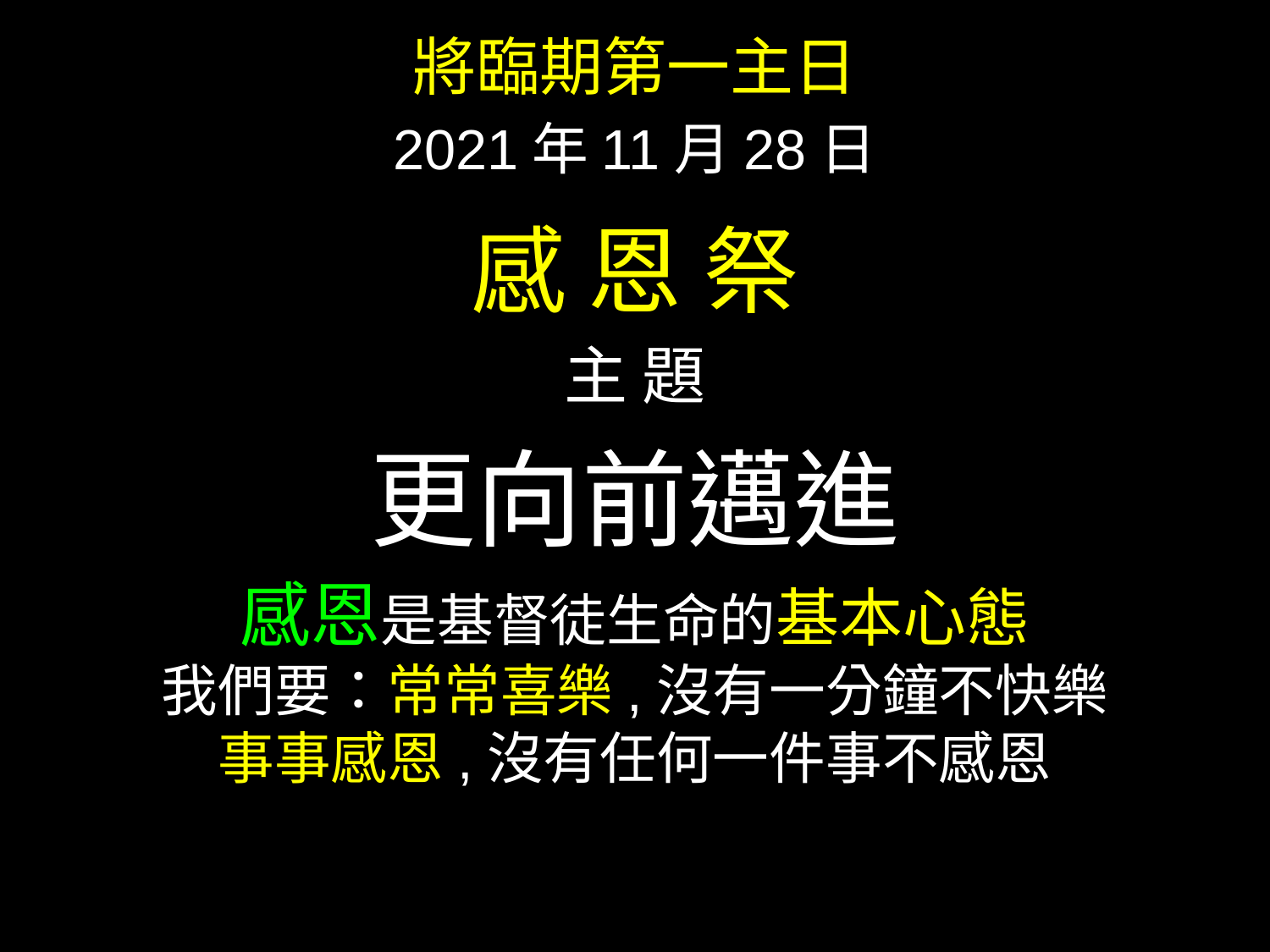

將臨期第一主日
2021年11月28日
感 恩 祭
主 題
更向前邁進
感恩是基督徒生命的基本心態
我們要：常常喜樂,沒有一分鐘不快樂
事事感恩,沒有任何一件事不感恩